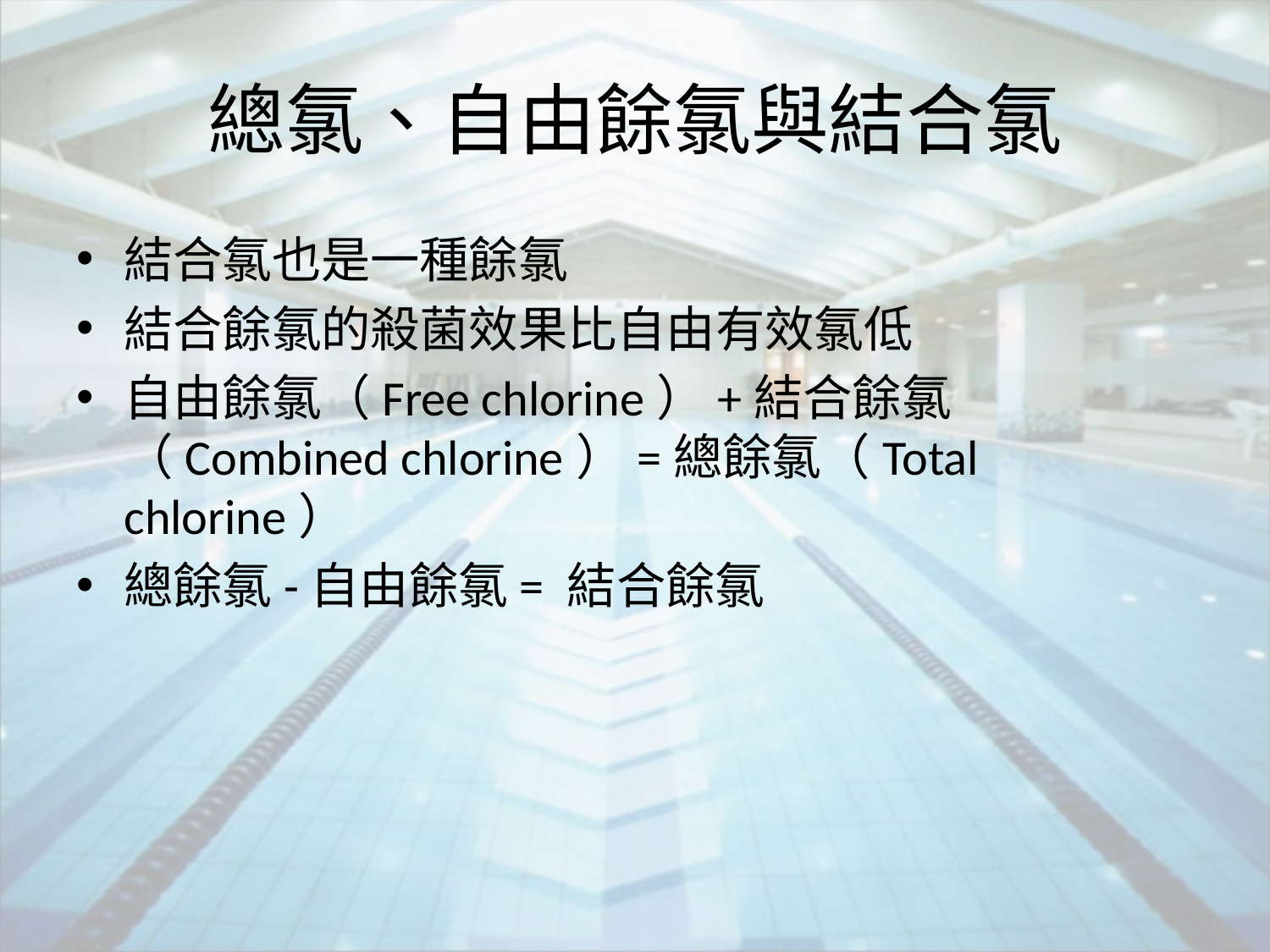

# 總氯、自由餘氯與結合氯
結合氯也是一種餘氯
結合餘氯的殺菌效果比自由有效氯低
自由餘氯（Free chlorine）+結合餘氯（Combined chlorine）=總餘氯（Total chlorine）
總餘氯-自由餘氯= 結合餘氯